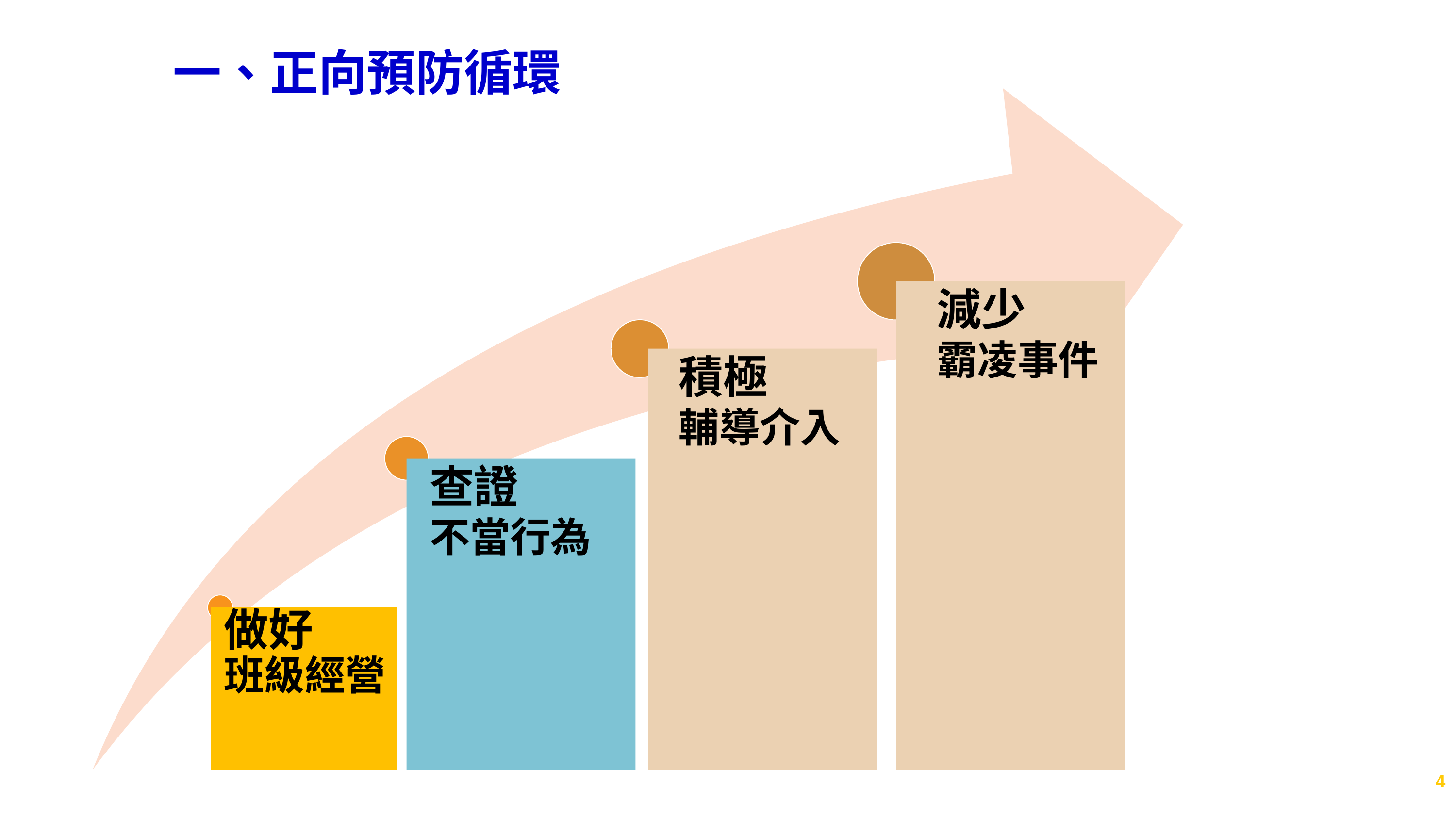

一、正向預防循環
做好
班級經營
查證
不當行為
積極
輔導介入
減少
霸凌事件

4